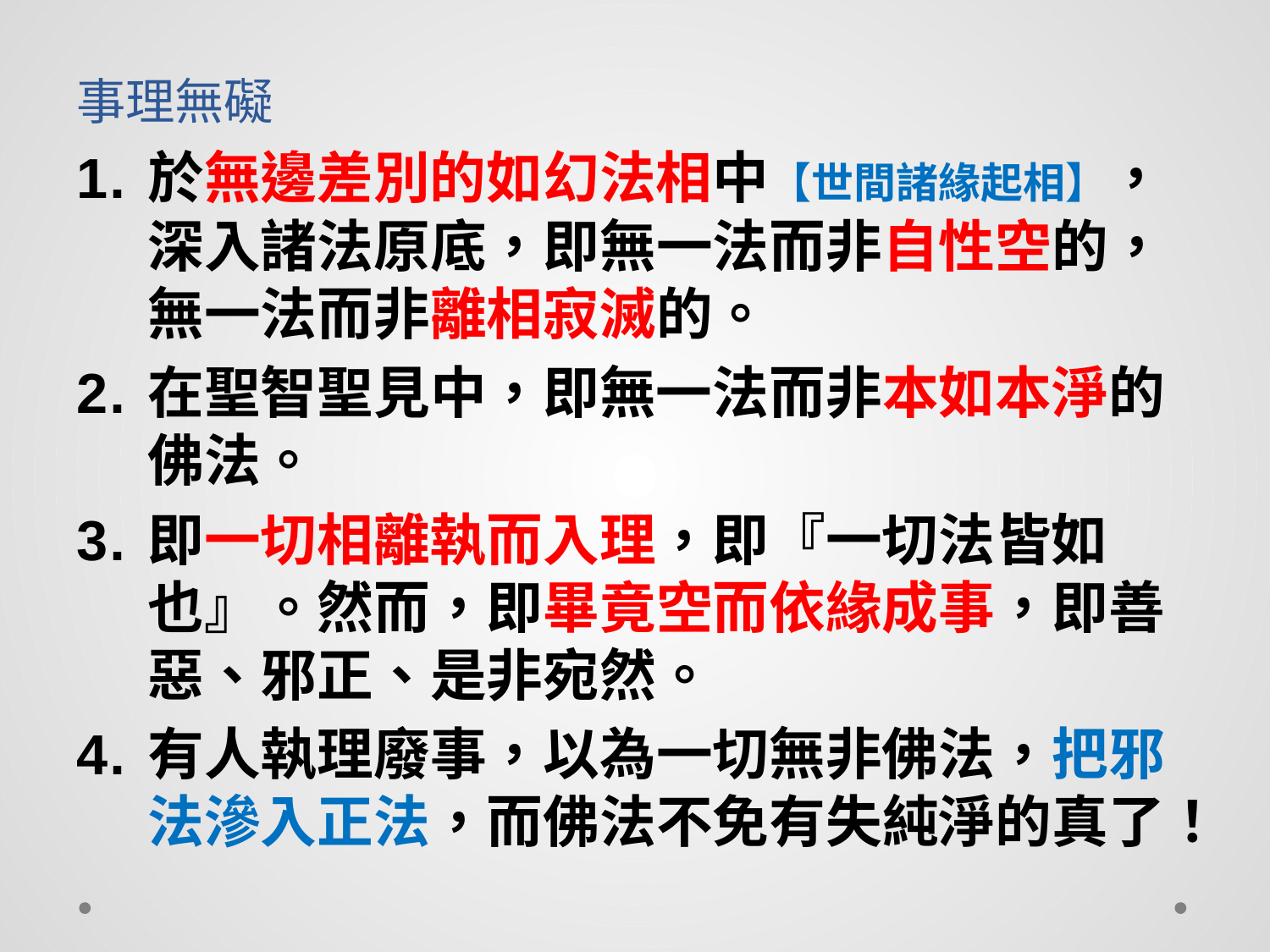

# 事理無礙
於無邊差別的如幻法相中【世間諸緣起相】，深入諸法原底，即無一法而非自性空的，無一法而非離相寂滅的。
在聖智聖見中，即無一法而非本如本淨的佛法。
即一切相離執而入理，即『一切法皆如也』。然而，即畢竟空而依緣成事，即善惡、邪正、是非宛然。
有人執理廢事，以為一切無非佛法，把邪法滲入正法，而佛法不免有失純淨的真了！